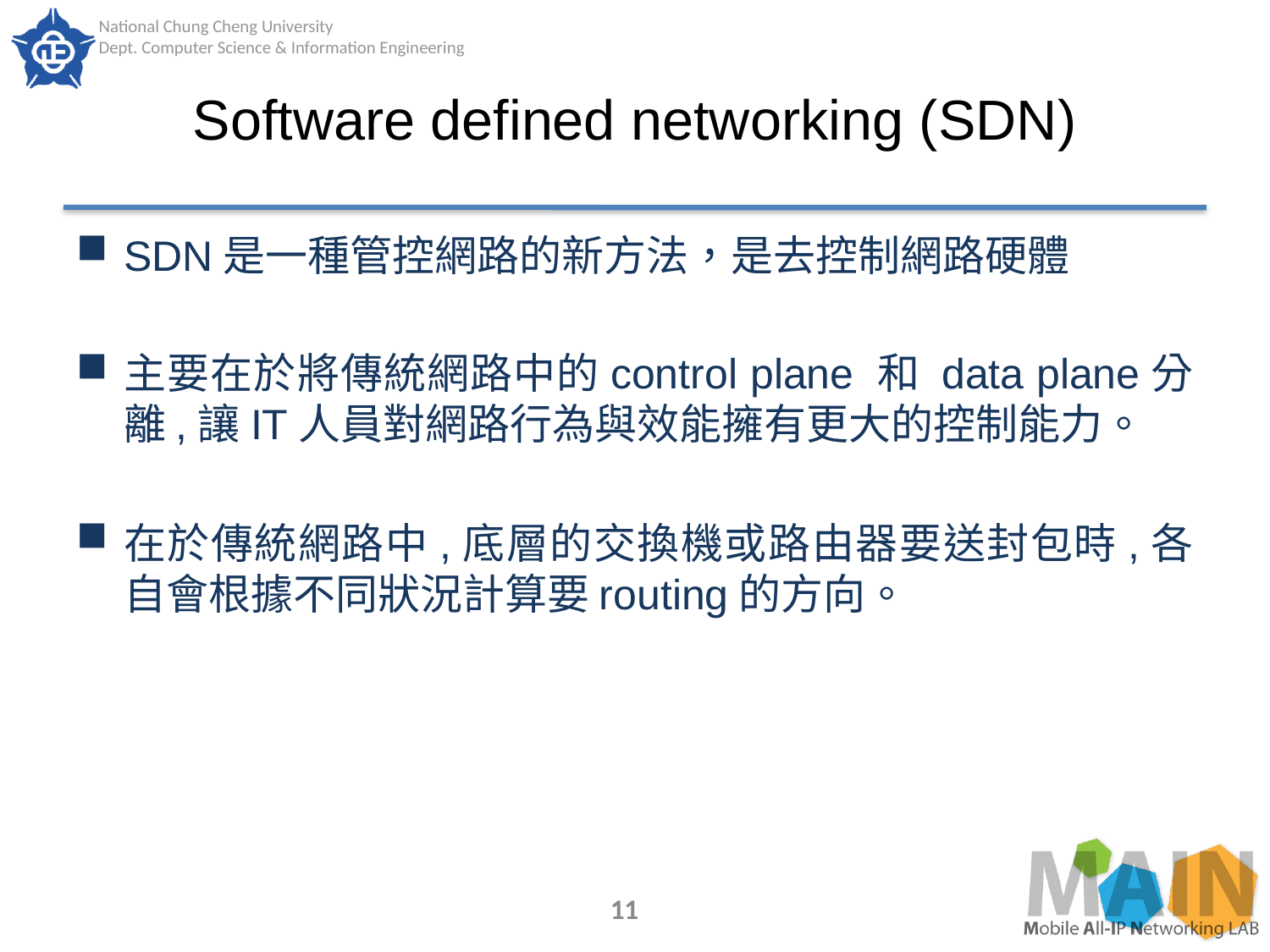

# Software defined networking (SDN)
SDN是一種管控網路的新方法，是去控制網路硬體

主要在於將傳統網路中的control plane 和 data plane分離,讓IT人員對網路行為與效能擁有更大的控制能力。

在於傳統網路中,底層的交換機或路由器要送封包時,各自會根據不同狀況計算要routing的方向。

11